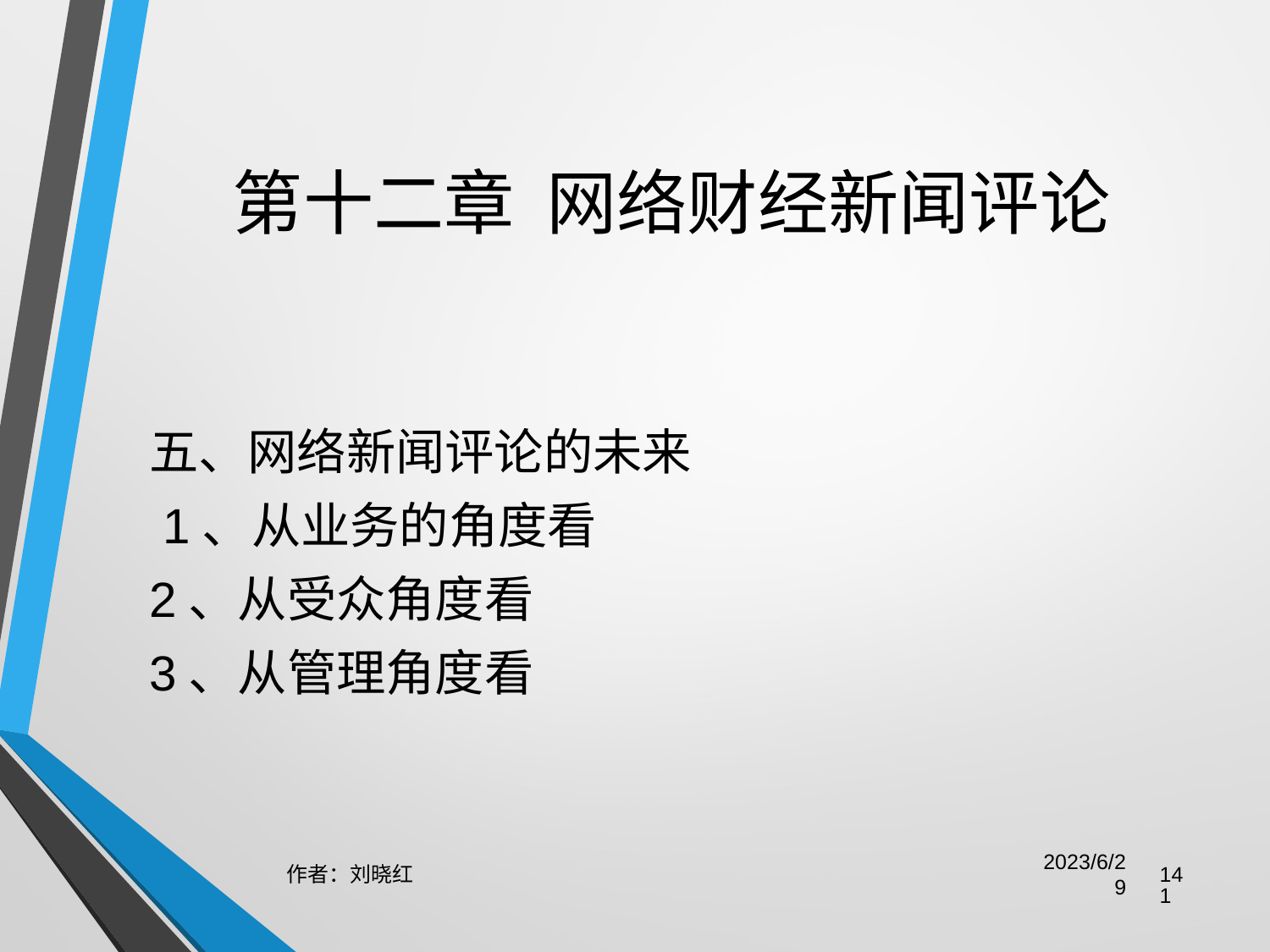

# 第十二章  网络财经新闻评论
五、网络新闻评论的未来
 1、从业务的角度看
2、从受众角度看
3、从管理角度看

作者：刘晓红
2023/6/29
141